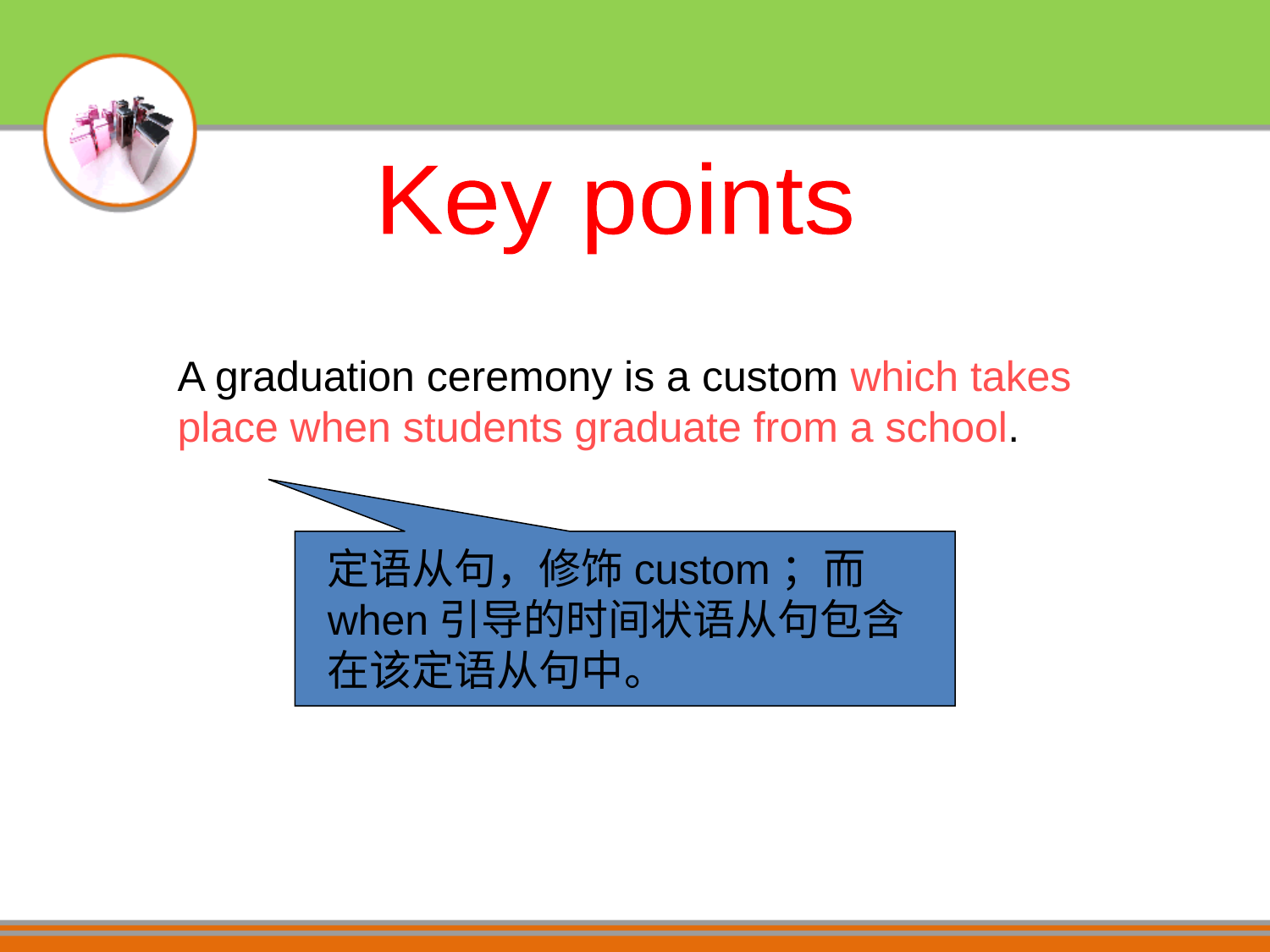

Key points
A graduation ceremony is a custom which takes place when students graduate from a school.

定语从句，修饰custom；而when引导的时间状语从句包含在该定语从句中。